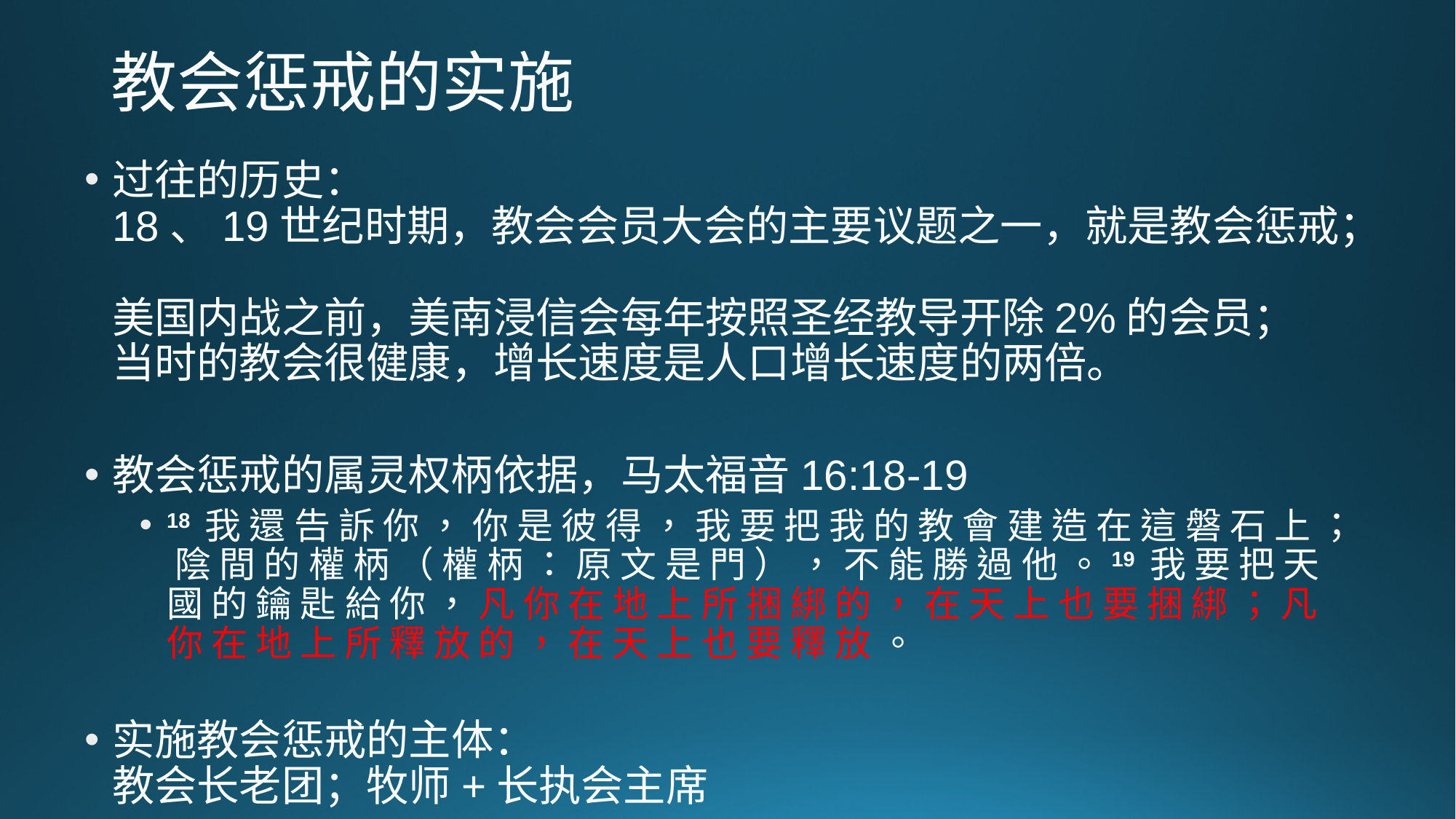

# 教会惩戒的实施
过往的历史：
18、19世纪时期，教会会员大会的主要议题之一，就是教会惩戒；
美国内战之前，美南浸信会每年按照圣经教导开除2%的会员；
当时的教会很健康，增长速度是人口增长速度的两倍。
教会惩戒的属灵权柄依据，马太福音16:18-19
18 我 還 告 訴 你 ， 你 是 彼 得 ， 我 要 把 我 的 教 會 建 造 在 這 磐 石 上 ； 陰 間 的 權 柄 （ 權 柄 ： 原 文 是 門 ） ， 不 能 勝 過 他 。19 我 要 把 天 國 的 鑰 匙 給 你 ， 凡 你 在 地 上 所 捆 綁 的 ， 在 天 上 也 要 捆 綁 ； 凡 你 在 地 上 所 釋 放 的 ， 在 天 上 也 要 釋 放 。
实施教会惩戒的主体：
教会长老团；牧师+长执会主席